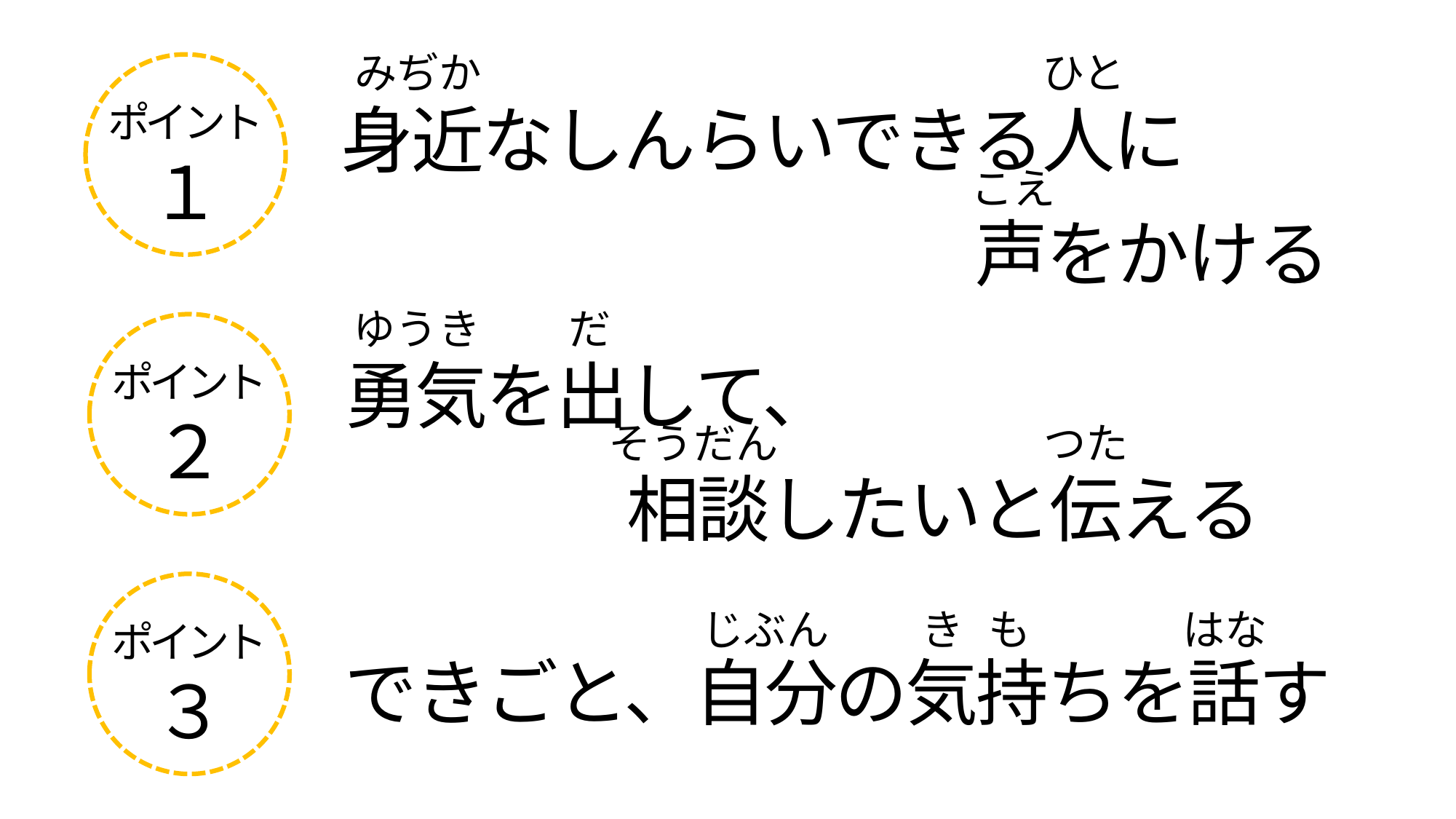

みぢか
ひと
身近なしんらいできる人に
　　　　　　　　　声をかける

ポイント
１
こえ
ゆうき
だ
勇気を出して、
　　　　相談したいと伝える

ポイント
２
そうだん
つた

ポイント
３
じぶん
き　も
はな
できごと、自分の気持ちを話す